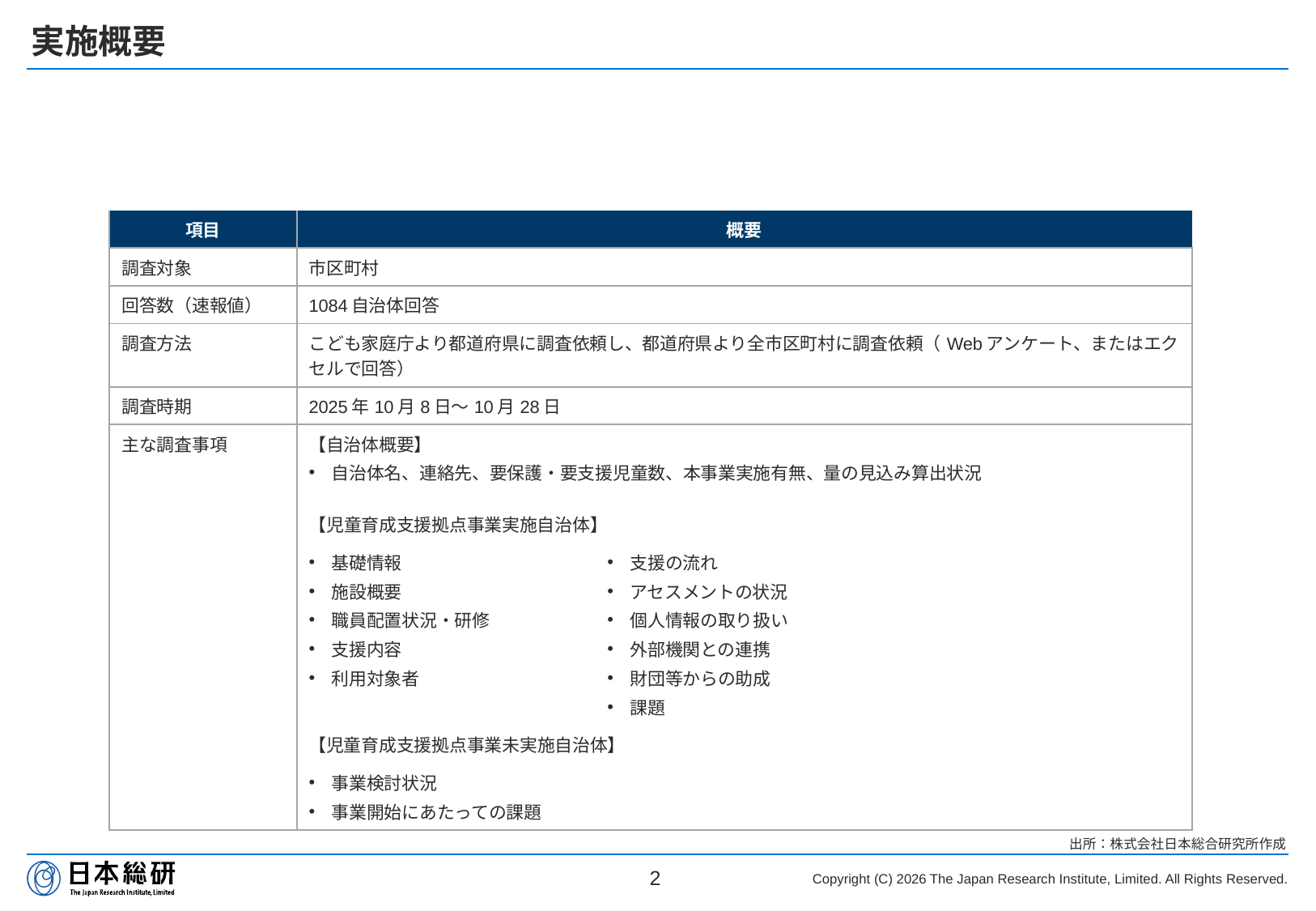

# 実施概要

| 項目 | 概要 |  |
| --- | --- | --- |
| 調査対象 | 市区町村 |  |
| 回答数（速報値） | 1084自治体回答 |  |
| 調査方法 | こども家庭庁より都道府県に調査依頼し、都道府県より全市区町村に調査依頼（Webアンケート、またはエクセルで回答） |  |
| 調査時期 | 2025年10月8日～10月28日 |  |
| 主な調査事項 | 【自治体概要】 自治体名、連絡先、要保護・要支援児童数、本事業実施有無、量の見込み算出状況 【児童育成支援拠点事業実施自治体】 |  |
|  | 基礎情報 施設概要 職員配置状況・研修 支援内容 利用対象者 | 支援の流れ アセスメントの状況 個人情報の取り扱い 外部機関との連携 財団等からの助成 課題 |
|  | 【児童育成支援拠点事業未実施自治体】 |  |
|  | 事業検討状況 事業開始にあたっての課題 |  |
出所：株式会社日本総合研究所作成